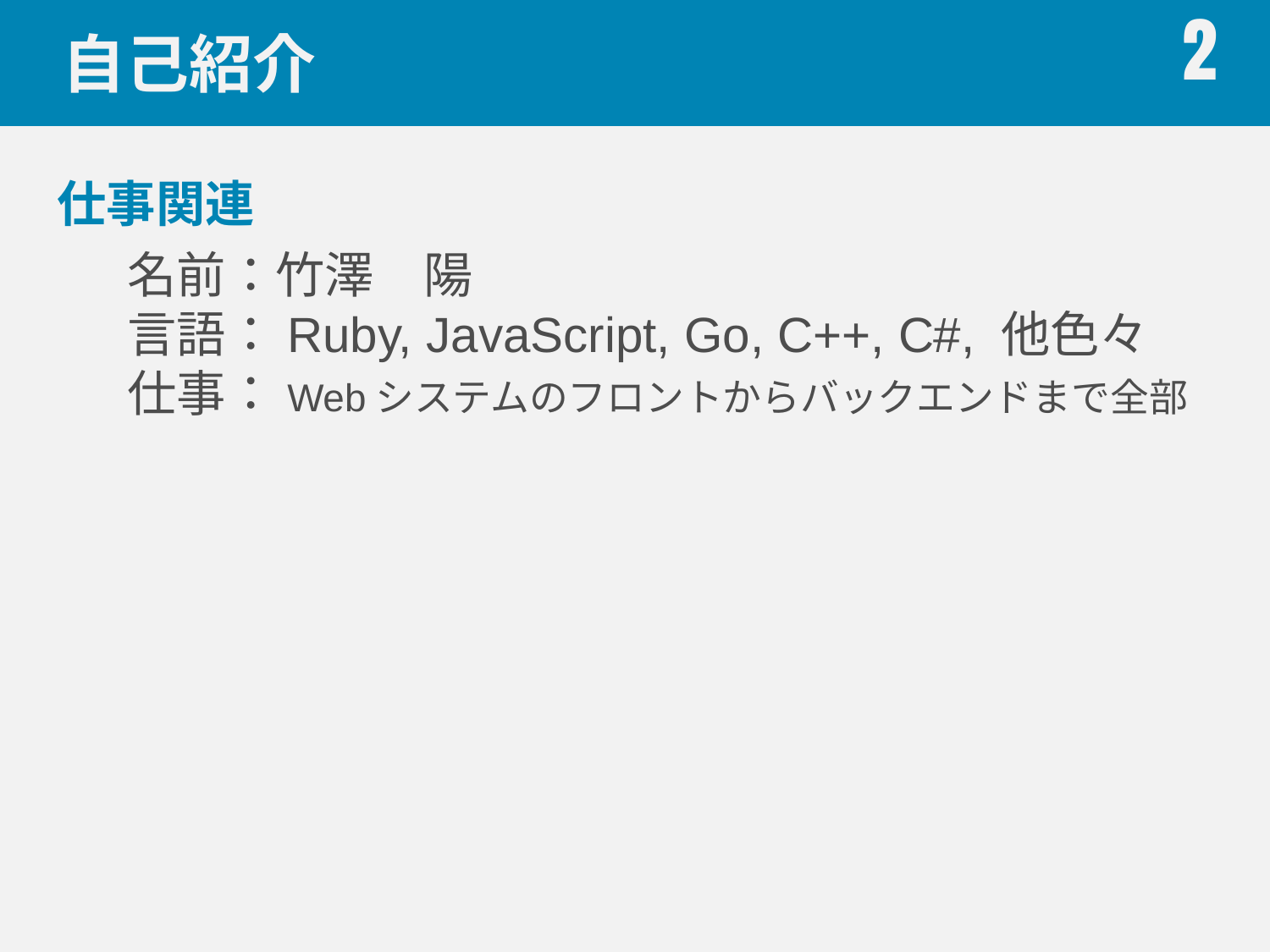

# 自己紹介
 2
仕事関連
名前：竹澤　陽
言語：Ruby, JavaScript, Go, C++, C#, 他色々
仕事：Webシステムのフロントからバックエンドまで全部